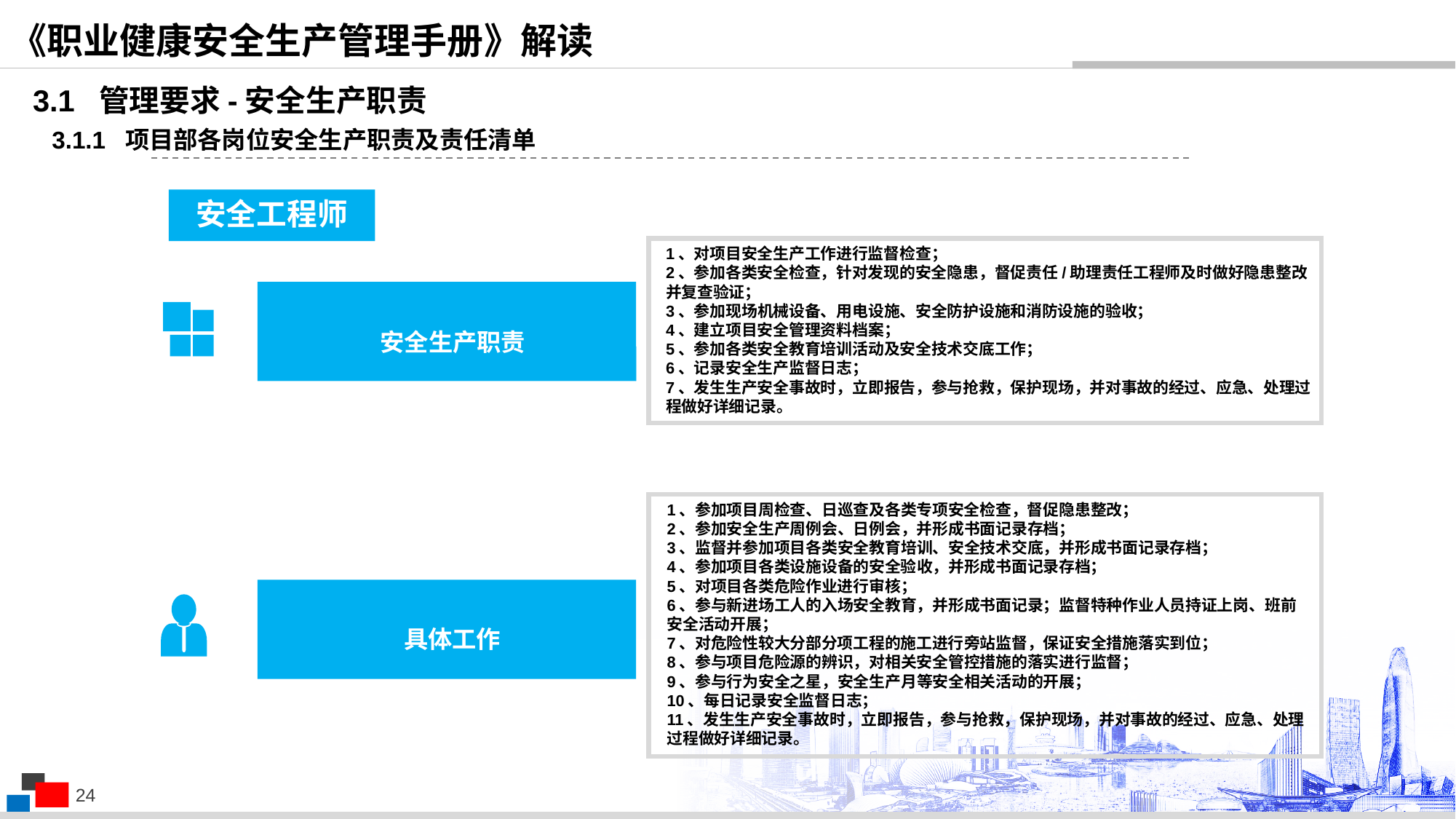

《职业健康安全生产管理手册》解读

3.1  管理要求-安全生产职责
3.1.1  项目部各岗位安全生产职责及责任清单
安全工程师

1、对项目安全生产工作进行监督检查；
2、参加各类安全检查，针对发现的安全隐患，督促责任/助理责任工程师及时做好隐患整改并复查验证；
3、参加现场机械设备、用电设施、安全防护设施和消防设施的验收；
4、建立项目安全管理资料档案；
5、参加各类安全教育培训活动及安全技术交底工作；
6、记录安全生产监督日志；
7、发生生产安全事故时，立即报告，参与抢救，保护现场，并对事故的经过、应急、处理过程做好详细记录。

安全生产职责

1、参加项目周检查、日巡查及各类专项安全检查，督促隐患整改；
2、参加安全生产周例会、日例会，并形成书面记录存档；
3、监督并参加项目各类安全教育培训、安全技术交底，并形成书面记录存档；
4、参加项目各类设施设备的安全验收，并形成书面记录存档；
5、对项目各类危险作业进行审核；
6、参与新进场工人的入场安全教育，并形成书面记录；监督特种作业人员持证上岗、班前安全活动开展；
7、对危险性较大分部分项工程的施工进行旁站监督，保证安全措施落实到位；
8、参与项目危险源的辨识，对相关安全管控措施的落实进行监督；
9、参与行为安全之星，安全生产月等安全相关活动的开展；
10、每日记录安全监督日志；
11、发生生产安全事故时，立即报告，参与抢救，保护现场，并对事故的经过、应急、处理过程做好详细记录。
具体工作